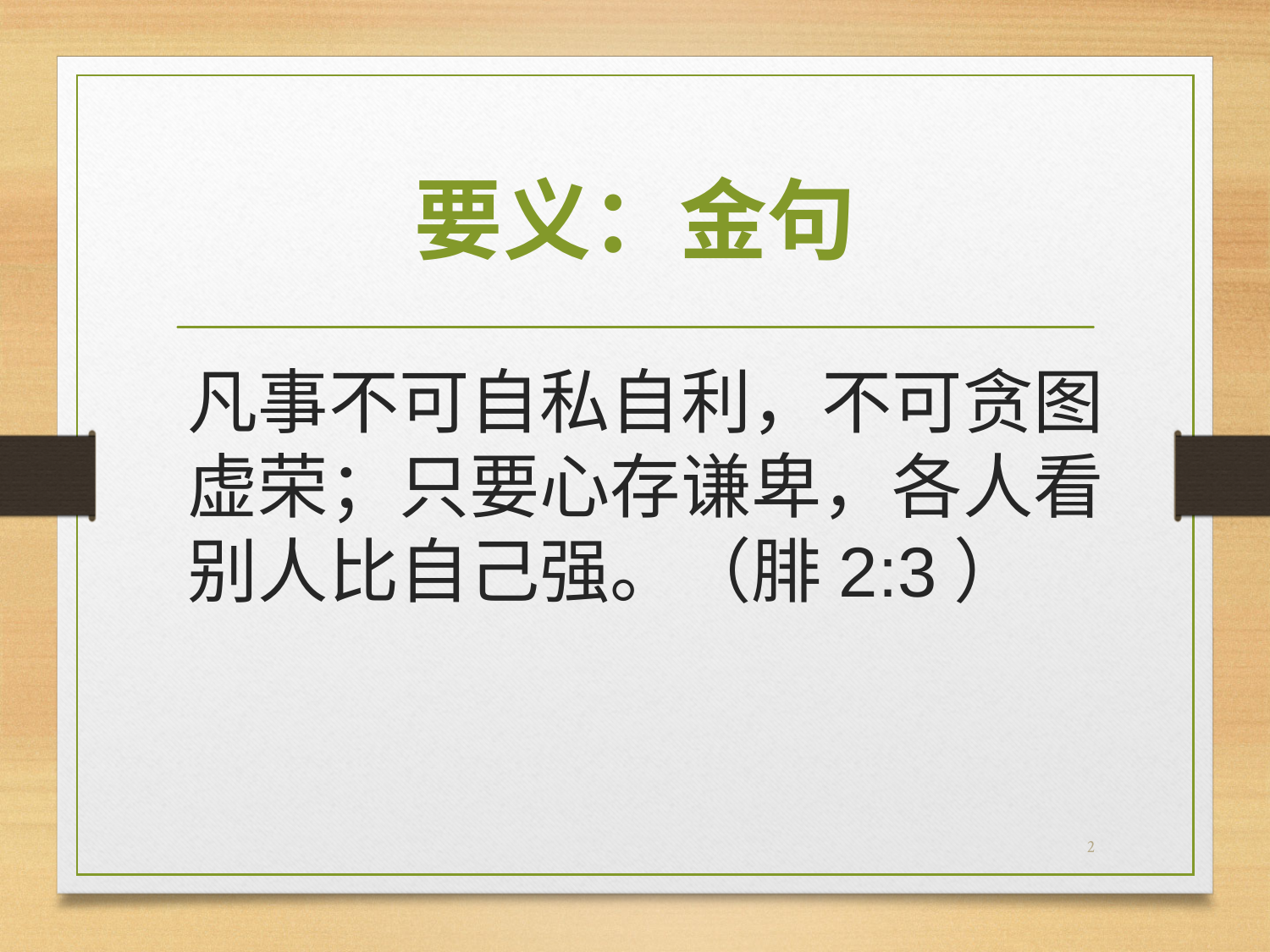

# 要义：金句
凡事不可自私自利，不可贪图虚荣；只要心存谦卑，各人看别人比自己强。（腓2:3）
2